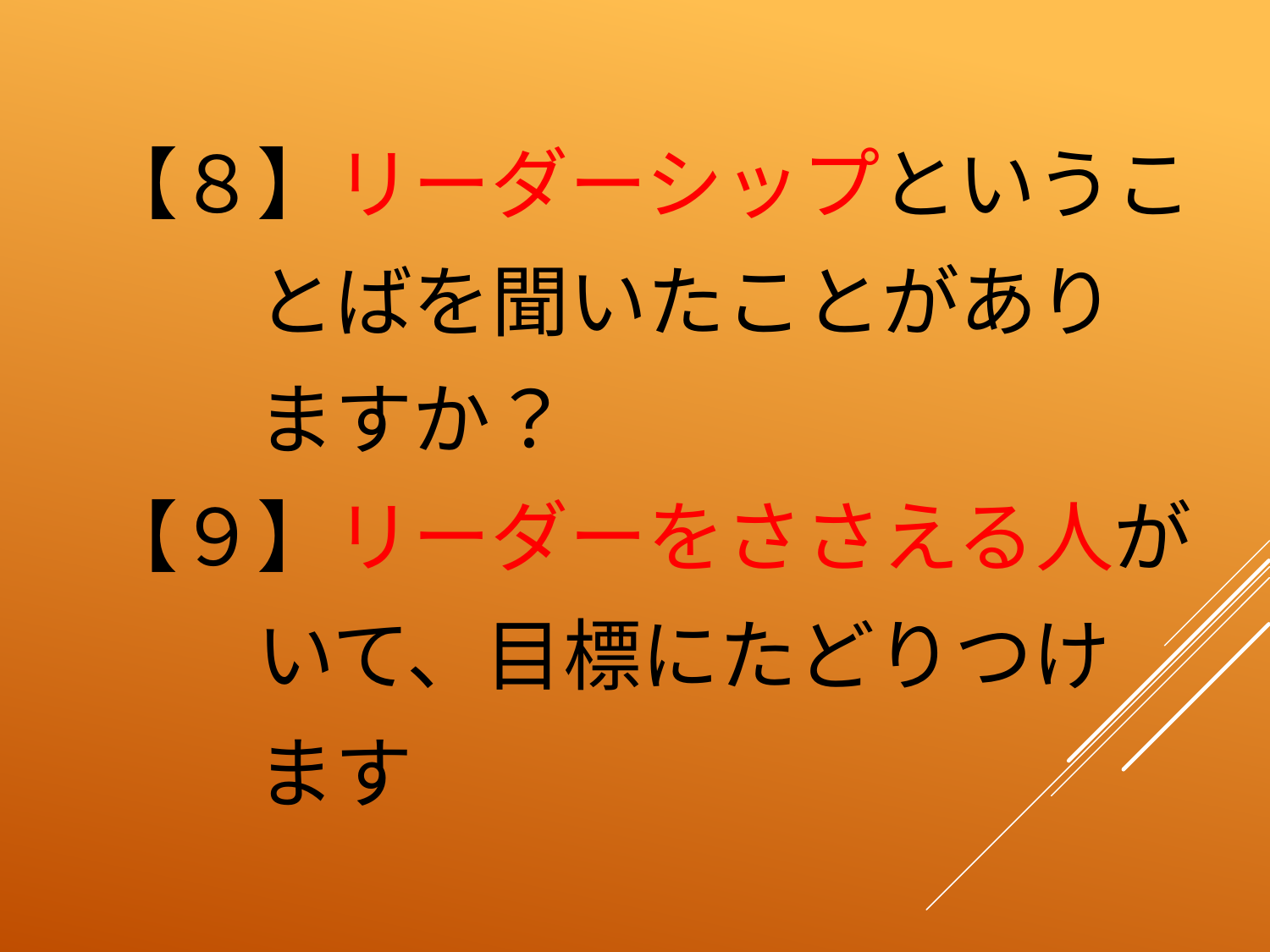

【８】リーダーシップというこ
　　とばを聞いたことがあり
　　ますか？
【９】リーダーをささえる人が
　　いて、目標にたどりつけ
　　ます
#